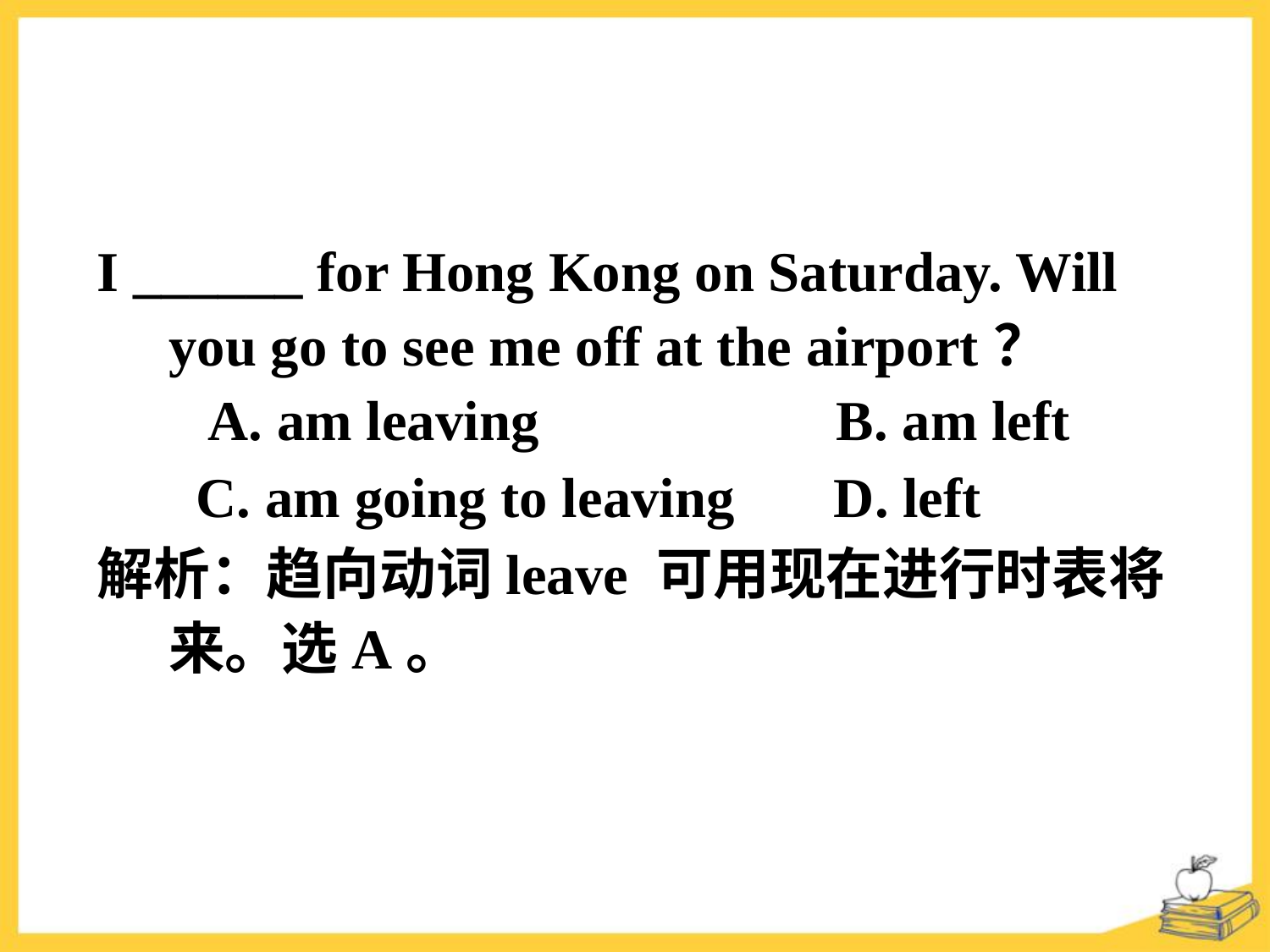

I ______ for Hong Kong on Saturday. Will you go to see me off at the airport？
  A. am leaving                     B. am left
       C. am going to leaving       D. left
解析：趋向动词leave 可用现在进行时表将来。选A。